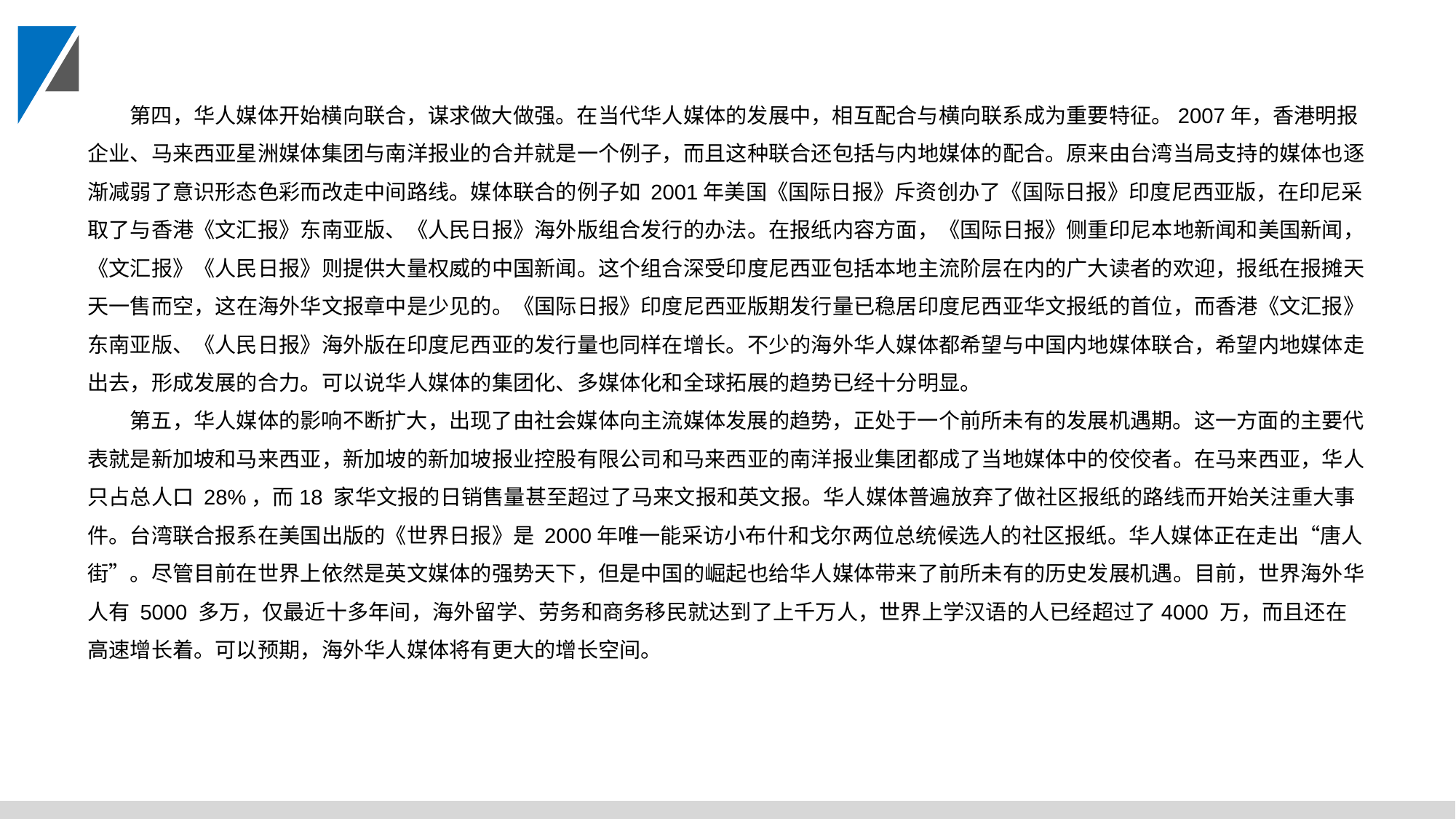

第四，华人媒体开始横向联合，谋求做大做强。在当代华人媒体的发展中，相互配合与横向联系成为重要特征。2007年，香港明报企业、马来西亚星洲媒体集团与南洋报业的合并就是一个例子，而且这种联合还包括与内地媒体的配合。原来由台湾当局支持的媒体也逐渐减弱了意识形态色彩而改走中间路线。媒体联合的例子如 2001年美国《国际日报》斥资创办了《国际日报》印度尼西亚版，在印尼采取了与香港《文汇报》东南亚版、《人民日报》海外版组合发行的办法。在报纸内容方面，《国际日报》侧重印尼本地新闻和美国新闻，《文汇报》《人民日报》则提供大量权威的中国新闻。这个组合深受印度尼西亚包括本地主流阶层在内的广大读者的欢迎，报纸在报摊天天一售而空，这在海外华文报章中是少见的。《国际日报》印度尼西亚版期发行量已稳居印度尼西亚华文报纸的首位，而香港《文汇报》东南亚版、《人民日报》海外版在印度尼西亚的发行量也同样在增长。不少的海外华人媒体都希望与中国内地媒体联合，希望内地媒体走出去，形成发展的合力。可以说华人媒体的集团化、多媒体化和全球拓展的趋势已经十分明显。
第五，华人媒体的影响不断扩大，出现了由社会媒体向主流媒体发展的趋势，正处于一个前所未有的发展机遇期。这一方面的主要代表就是新加坡和马来西亚，新加坡的新加坡报业控股有限公司和马来西亚的南洋报业集团都成了当地媒体中的佼佼者。在马来西亚，华人只占总人口 28%，而18 家华文报的日销售量甚至超过了马来文报和英文报。华人媒体普遍放弃了做社区报纸的路线而开始关注重大事件。台湾联合报系在美国出版的《世界日报》是 2000年唯一能采访小布什和戈尔两位总统候选人的社区报纸。华人媒体正在走出“唐人街”。尽管目前在世界上依然是英文媒体的强势天下，但是中国的崛起也给华人媒体带来了前所未有的历史发展机遇。目前，世界海外华人有 5000 多万，仅最近十多年间，海外留学、劳务和商务移民就达到了上千万人，世界上学汉语的人已经超过了4000 万，而且还在高速增长着。可以预期，海外华人媒体将有更大的增长空间。